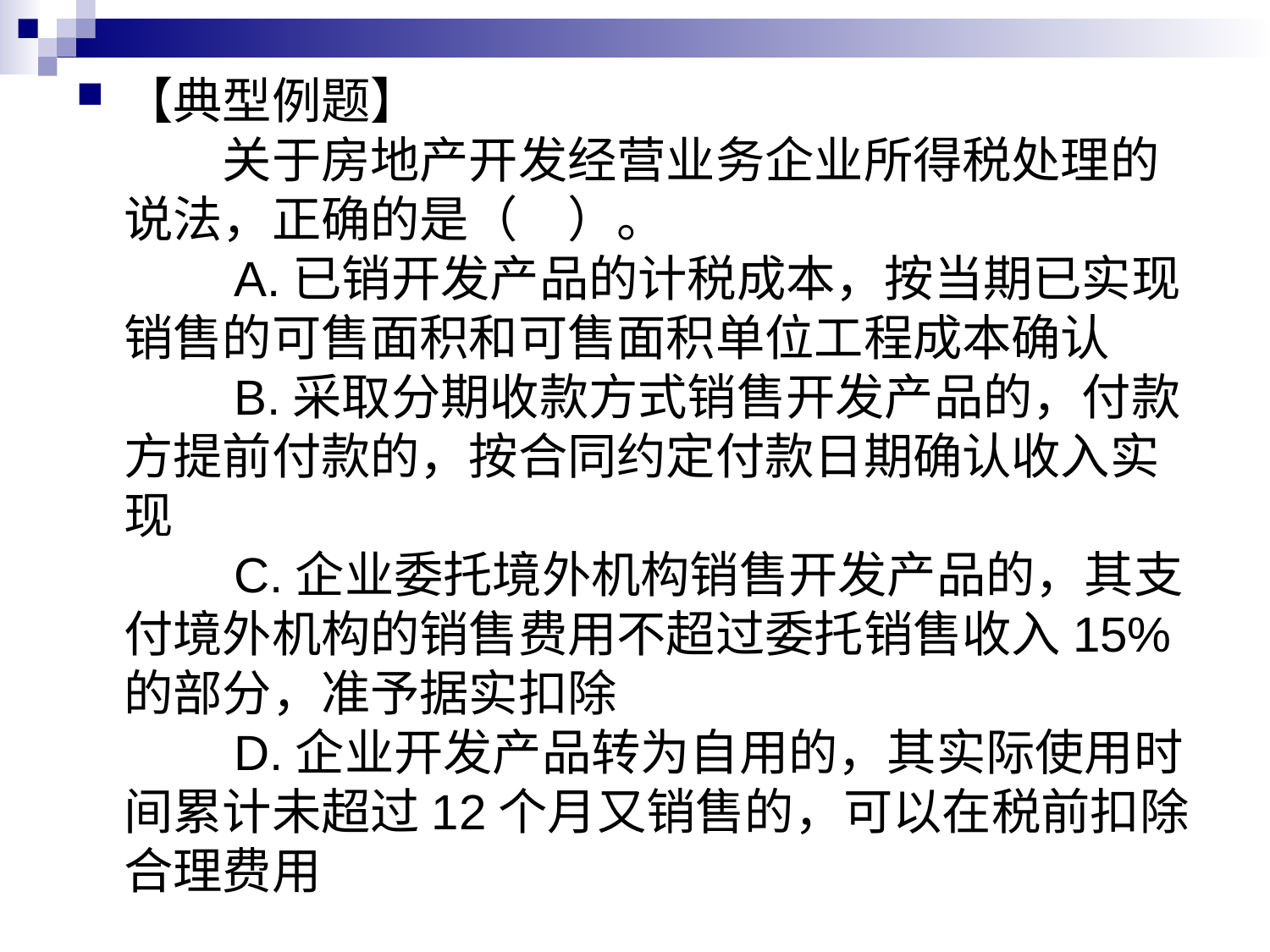

【典型例题】
　　关于房地产开发经营业务企业所得税处理的说法，正确的是（　）。
　　A.已销开发产品的计税成本，按当期已实现销售的可售面积和可售面积单位工程成本确认
　　B.采取分期收款方式销售开发产品的，付款方提前付款的，按合同约定付款日期确认收入实现
　　C.企业委托境外机构销售开发产品的，其支付境外机构的销售费用不超过委托销售收入15%的部分，准予据实扣除
　　D.企业开发产品转为自用的，其实际使用时间累计未超过12个月又销售的，可以在税前扣除合理费用